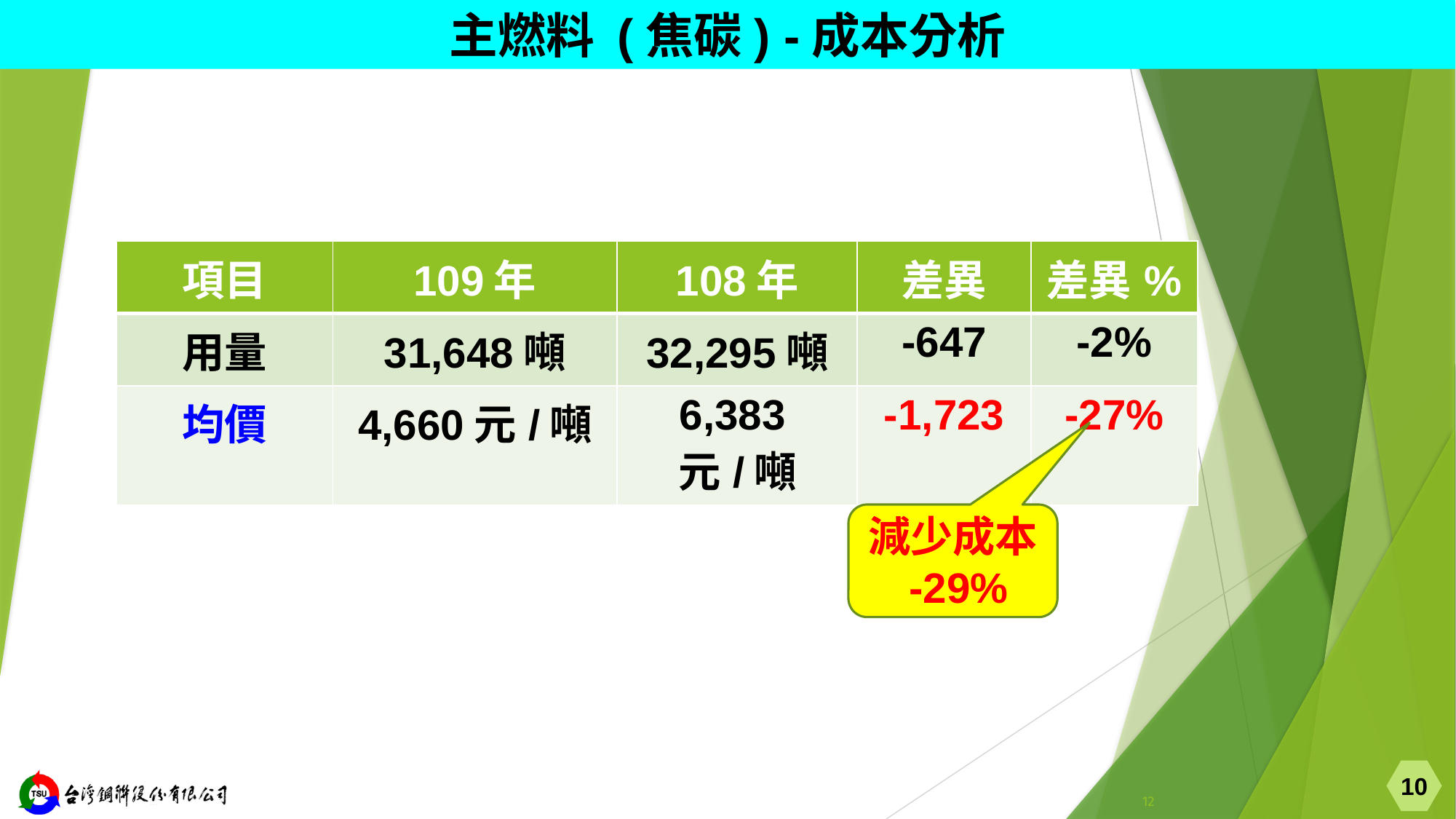

主燃料 (焦碳) -成本分析

| 項目 | 109年 | 108年 | 差異 | 差異% |
| --- | --- | --- | --- | --- |
| 用量 | 31,648噸 | 32,295噸 | -647 | -2% |
| 均價 | 4,660元/噸 | 6,383元/噸 | -1,723 | -27% |
減少成本
 -29%

10
12